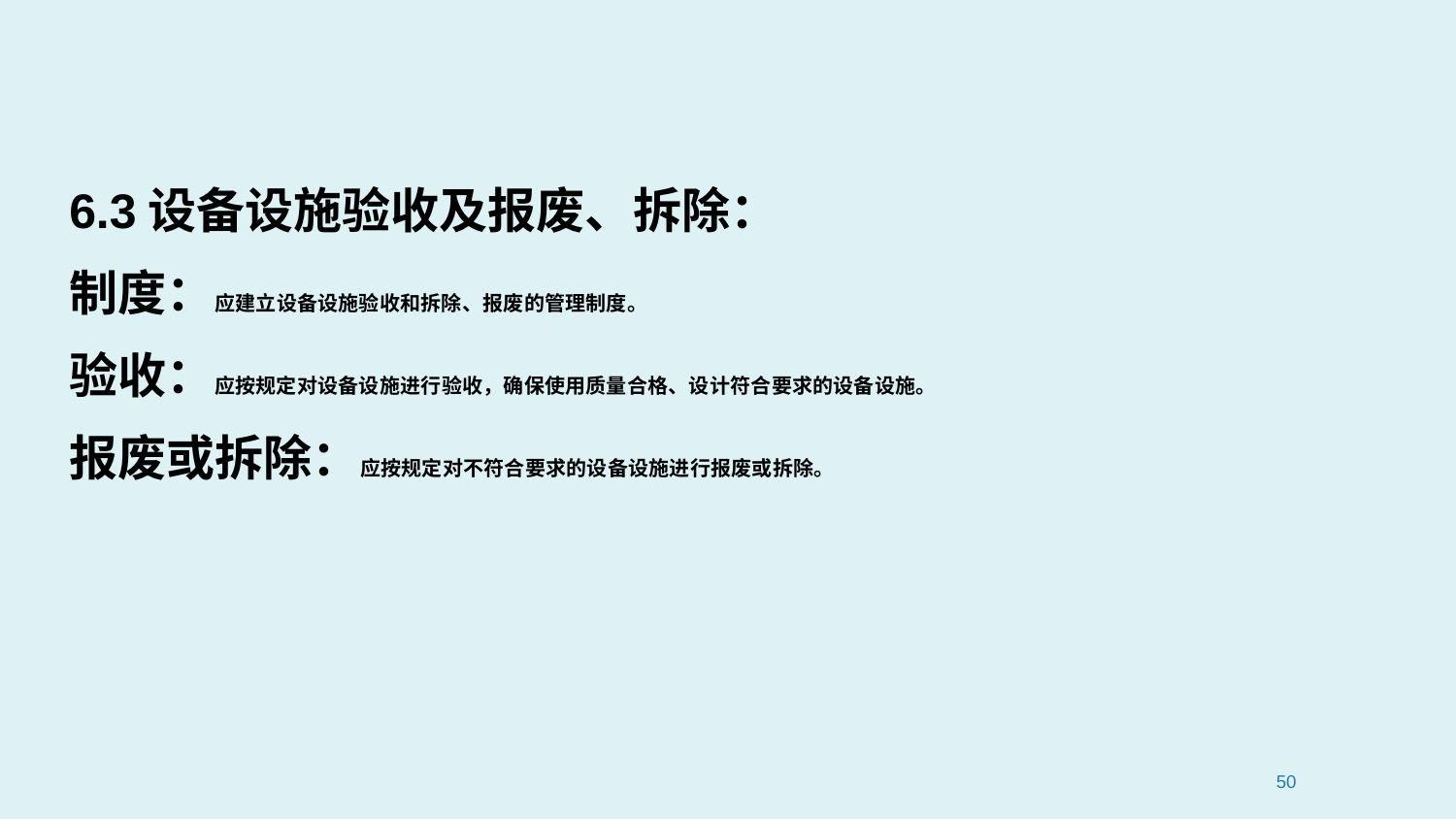

6.3设备设施验收及报废、拆除：
制度：应建立设备设施验收和拆除、报废的管理制度。
验收：应按规定对设备设施进行验收，确保使用质量合格、设计符合要求的设备设施。
报废或拆除：应按规定对不符合要求的设备设施进行报废或拆除。
                                     50